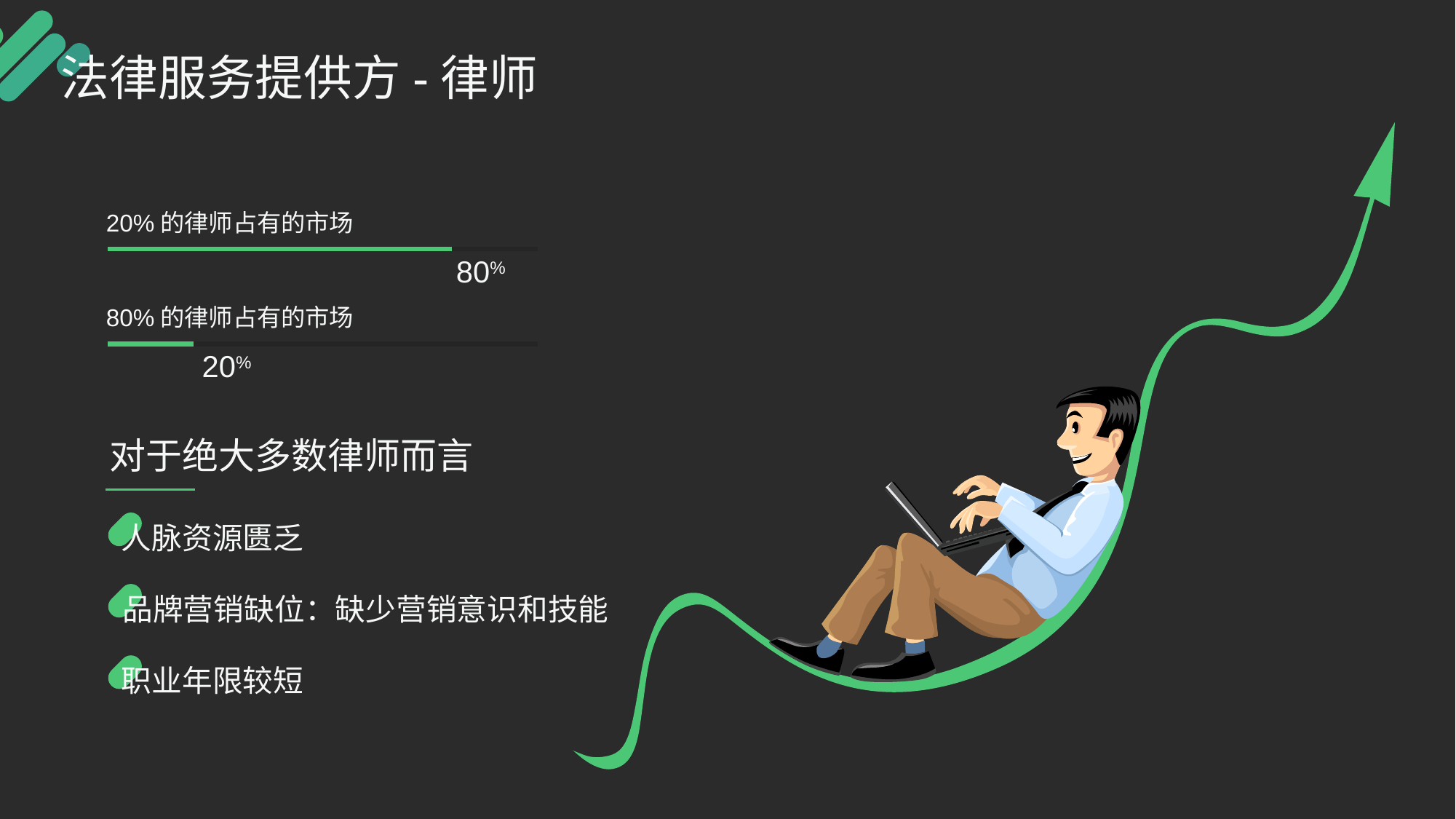

法律服务提供方-律师
20%的律师占有的市场

80%
80%的律师占有的市场
20%

对于绝大多数律师而言

人脉资源匮乏

品牌营销缺位：缺少营销意识和技能

职业年限较短